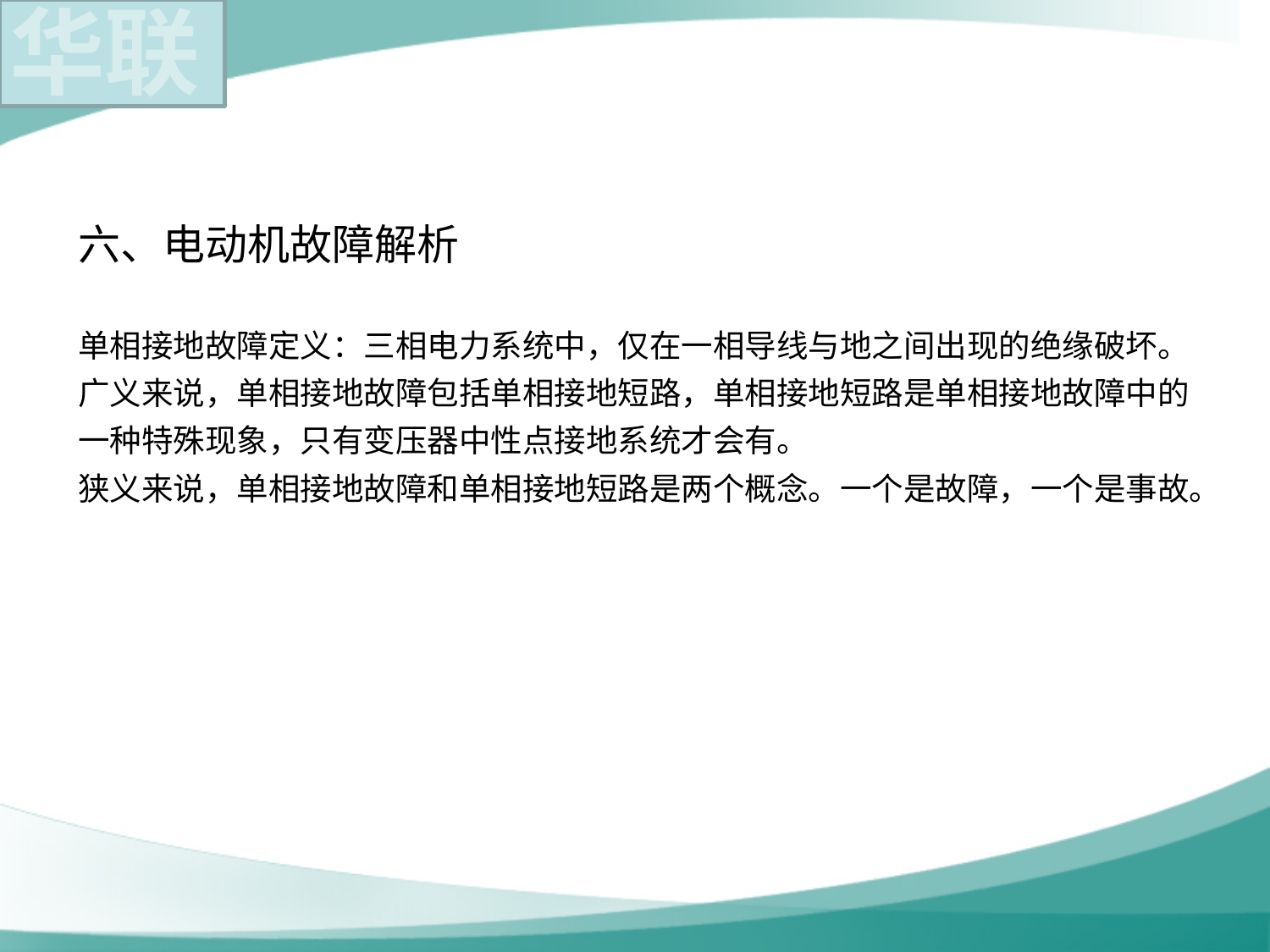

六、电动机故障解析
单相接地故障定义：三相电力系统中，仅在一相导线与地之间出现的绝缘破坏。广义来说，单相接地故障包括单相接地短路，单相接地短路是单相接地故障中的一种特殊现象，只有变压器中性点接地系统才会有。
狭义来说，单相接地故障和单相接地短路是两个概念。一个是故障，一个是事故。